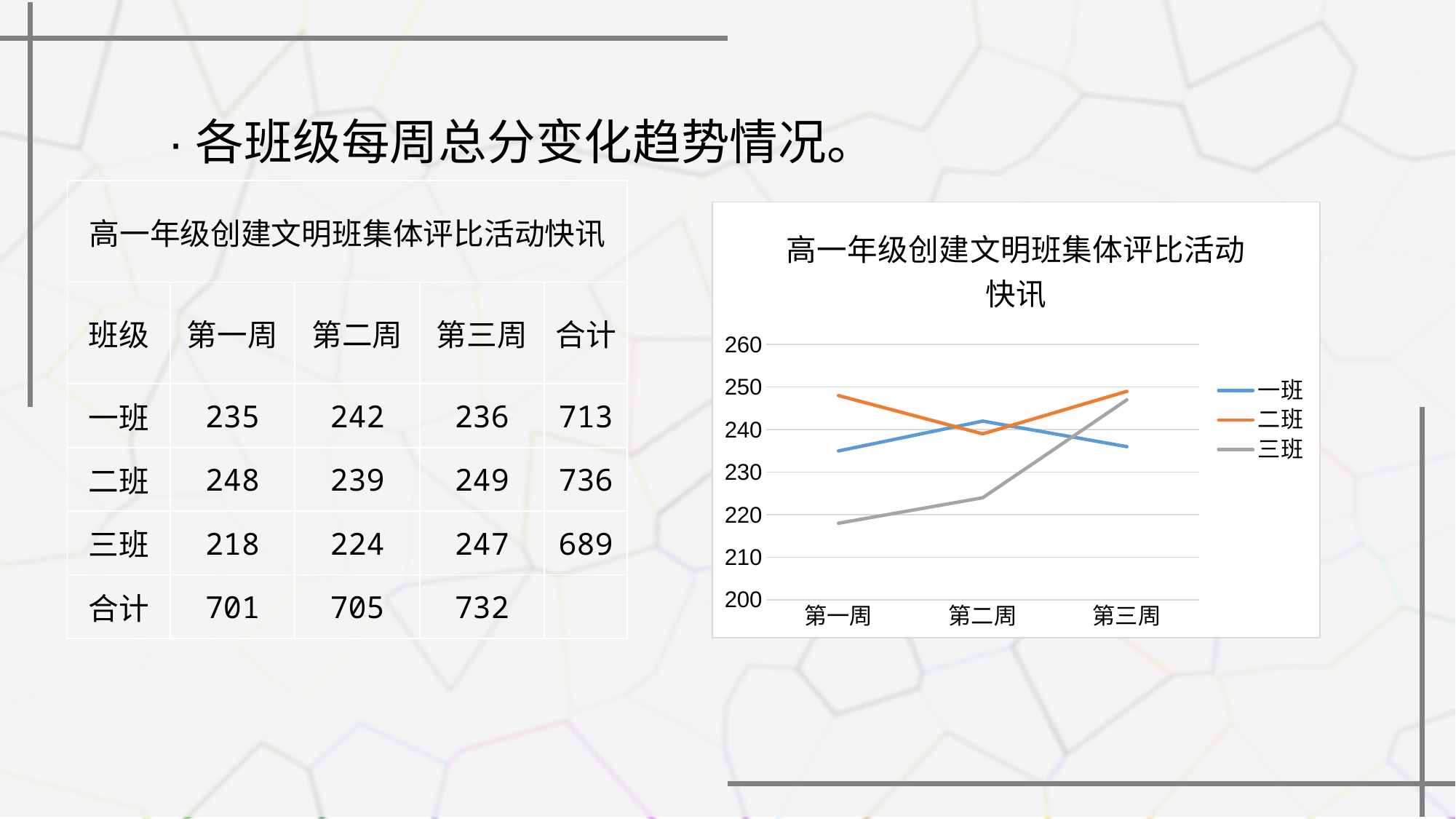

·各班级每周总分变化趋势情况。
| 高一年级创建文明班集体评比活动快讯 |  |  |  |  |
| --- | --- | --- | --- | --- |
| 班级 | 第一周 | 第二周 | 第三周 | 合计 |
| 一班 | 235 | 242 | 236 | 713 |
| 二班 | 248 | 239 | 249 | 736 |
| 三班 | 218 | 224 | 247 | 689 |
| 合计 | 701 | 705 | 732 |  |

### Chart: 高一年级创建文明班集体评比活动快讯

| Category | 一班 | 二班 | 三班 |
|---|---|---|---|
| 第一周 | 235.0 | 248.0 | 218.0 |
| 第二周 | 242.0 | 239.0 | 224.0 |
| 第三周 | 236.0 | 249.0 | 247.0 |